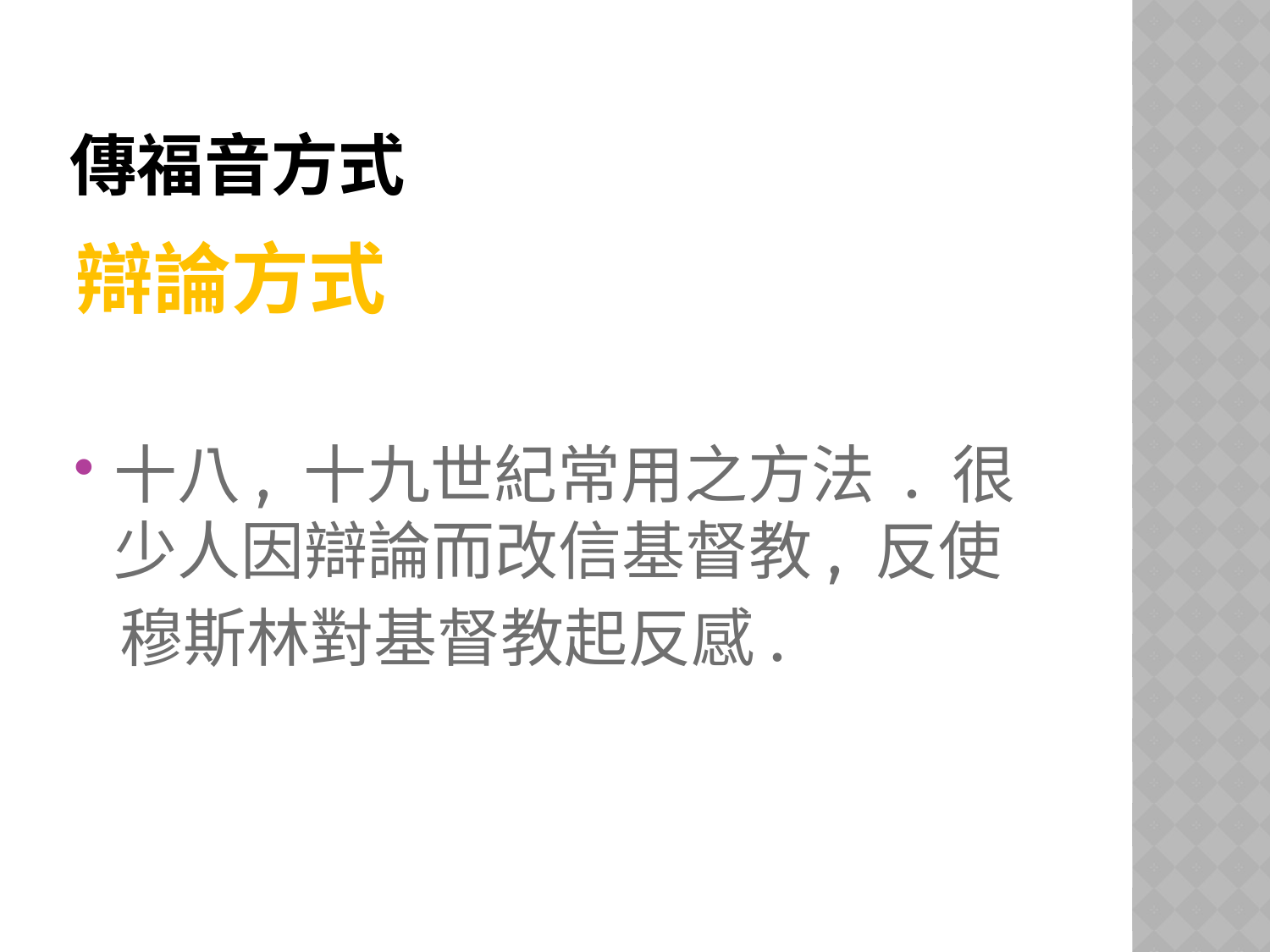

# 傳福音方式
辯論方式

十八, 十九世紀常用之方法 . 很 少人因辯論而改信基督教, 反使
  穆斯林對基督教起反感.